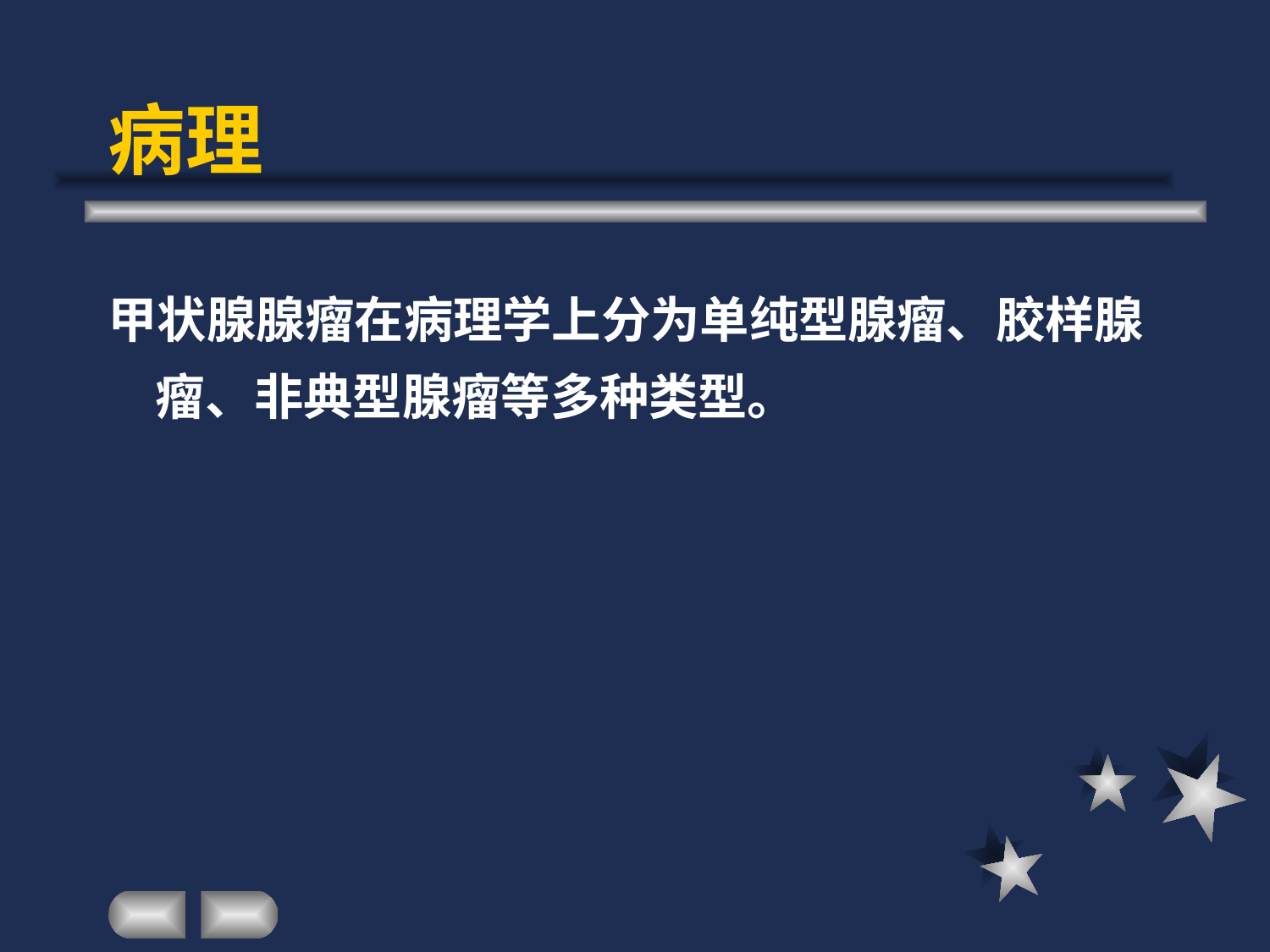

# 病理
甲状腺腺瘤在病理学上分为单纯型腺瘤、胶样腺瘤、非典型腺瘤等多种类型。